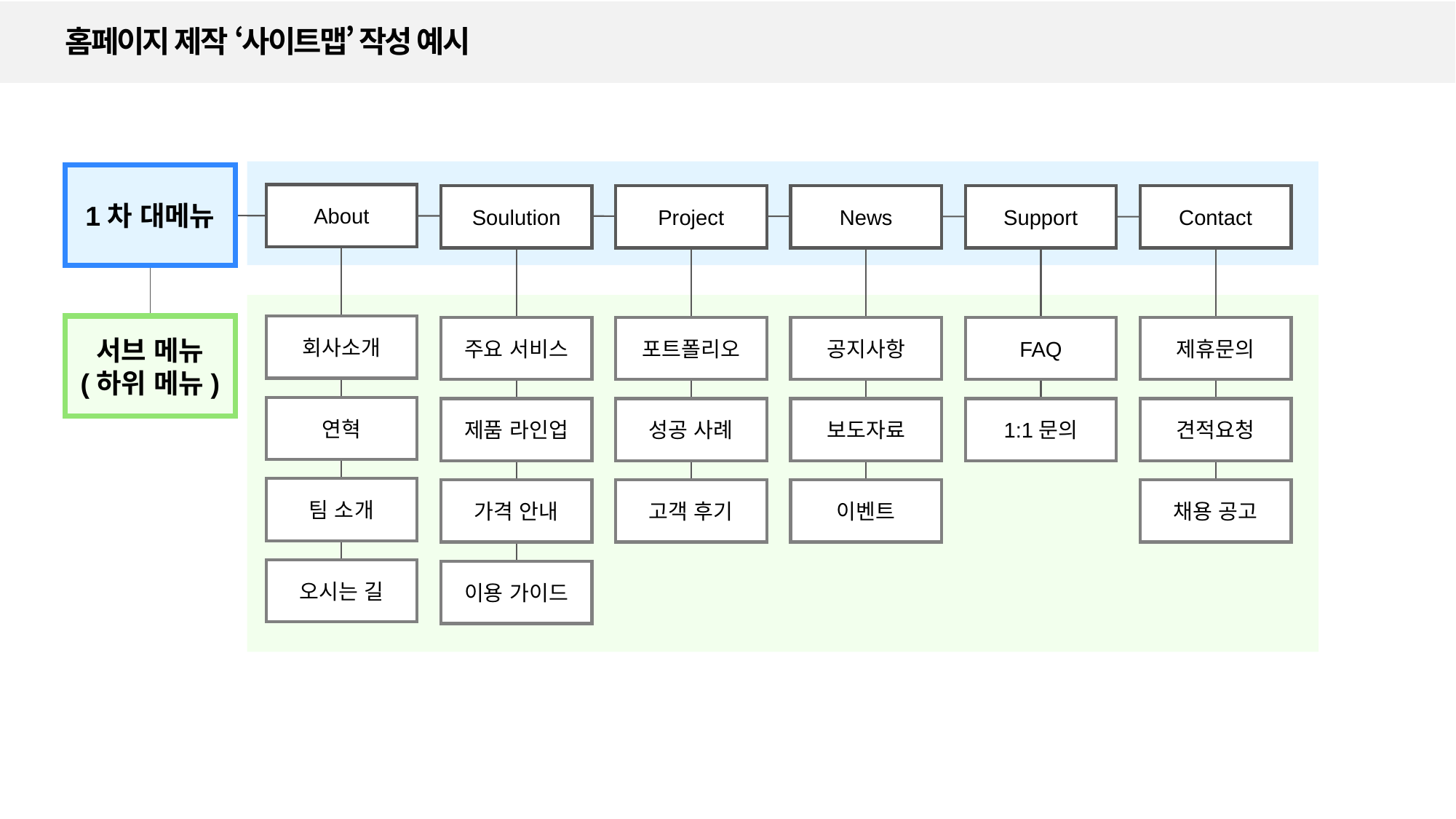

홈페이지 제작 ‘사이트맵’ 작성 예시

1차 대메뉴
About
Soulution
Project
News
Support
Contact

서브 메뉴
(하위 메뉴)
회사소개
주요 서비스
포트폴리오
공지사항
FAQ
제휴문의
연혁
제품 라인업
성공 사례
보도자료
1:1문의
견적요청
팀 소개
가격 안내
고객 후기
이벤트
채용 공고
오시는 길
이용 가이드